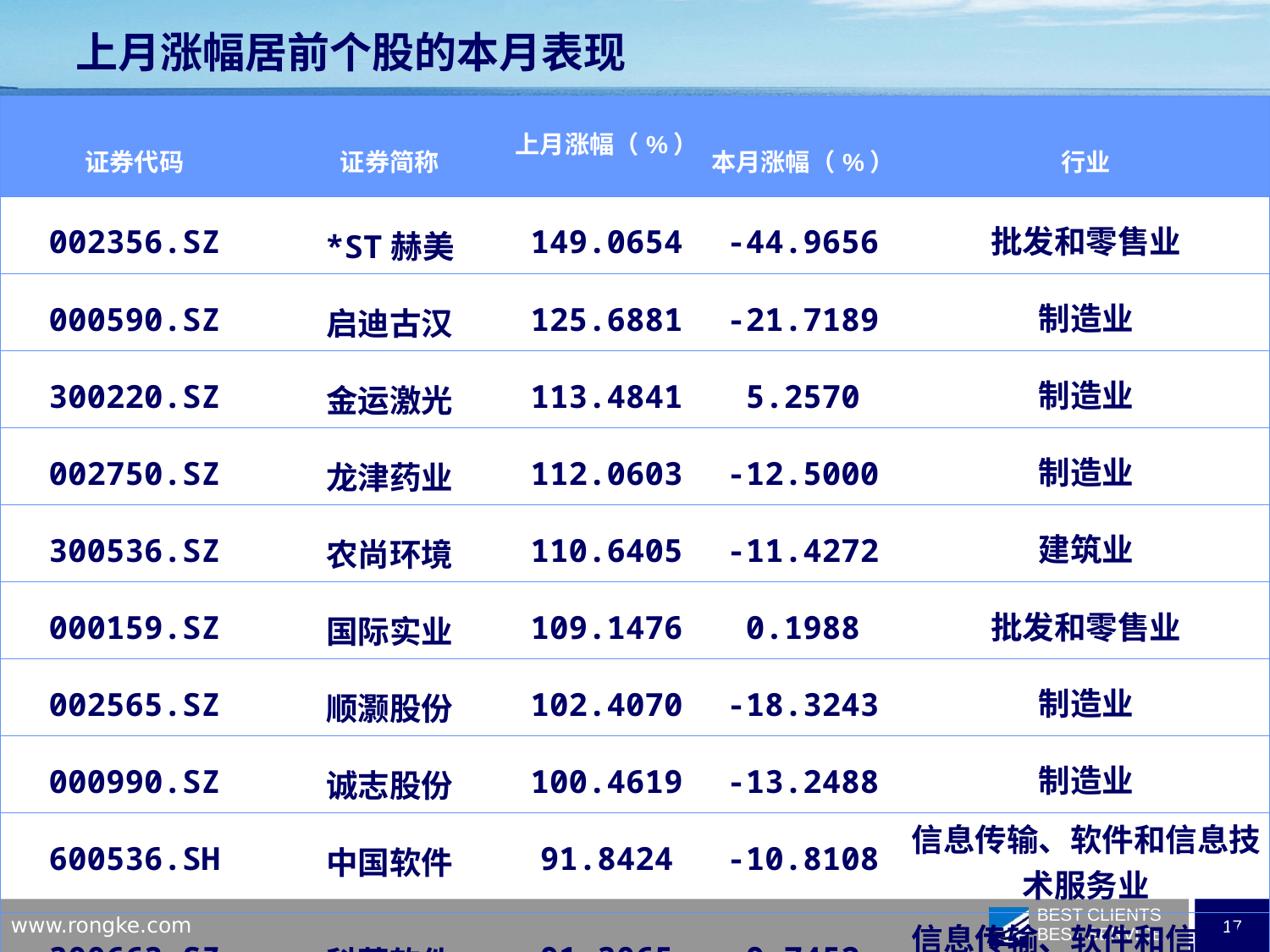

上月涨幅居前个股的本月表现
| 证券代码 | 证券简称 | 上月涨幅（%） | 本月涨幅（%） | 行业 |
| --- | --- | --- | --- | --- |
| 002356.SZ | \*ST赫美 | 149.0654 | -44.9656 | 批发和零售业 |
| 000590.SZ | 启迪古汉 | 125.6881 | -21.7189 | 制造业 |
| 300220.SZ | 金运激光 | 113.4841 | 5.2570 | 制造业 |
| 002750.SZ | 龙津药业 | 112.0603 | -12.5000 | 制造业 |
| 300536.SZ | 农尚环境 | 110.6405 | -11.4272 | 建筑业 |
| 000159.SZ | 国际实业 | 109.1476 | 0.1988 | 批发和零售业 |
| 002565.SZ | 顺灏股份 | 102.4070 | -18.3243 | 制造业 |
| 000990.SZ | 诚志股份 | 100.4619 | -13.2488 | 制造业 |
| 600536.SH | 中国软件 | 91.8424 | -10.8108 | 信息传输、软件和信息技术服务业 |
| 300663.SZ | 科蓝软件 | 91.3065 | 9.7452 | 信息传输、软件和信息技术服务业 |